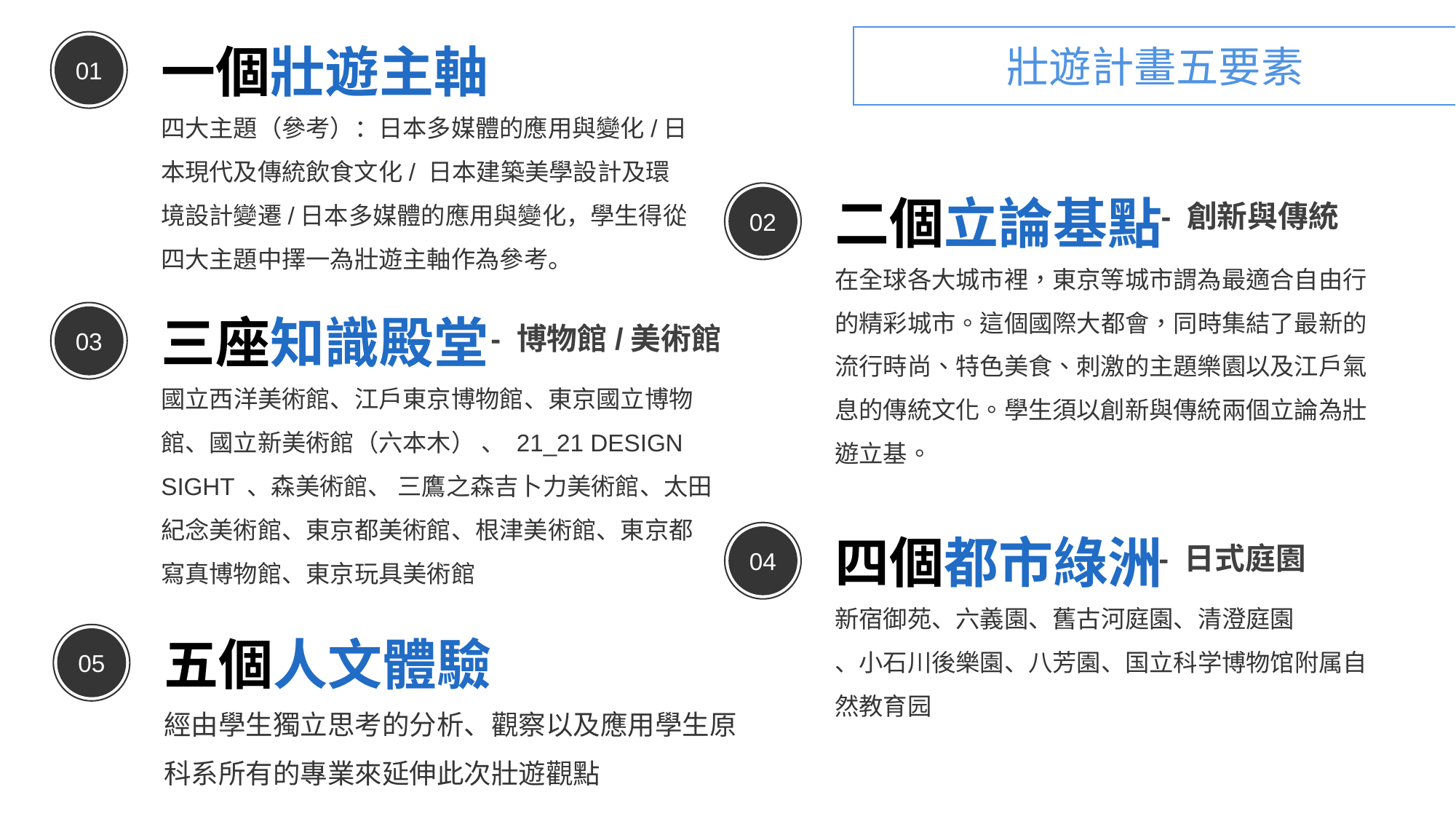

一個壯遊主軸
壯遊計畫五要素

01
四大主題（參考）：日本多媒體的應用與變化/日本現代及傳統飲食文化/ 日本建築美學設計及環境設計變遷/日本多媒體的應用與變化，學生得從四大主題中擇一為壯遊主軸作為參考。
二個立論基點

02
- 創新與傳統
在全球各大城市裡，東京等城市謂為最適合自由行的精彩城市。這個國際大都會，同時集結了最新的流行時尚、特色美食、刺激的主題樂園以及江戶氣息的傳統文化。學生須以創新與傳統兩個立論為壯遊立基。
三座知識殿堂

03
- 博物館/美術館
國立西洋美術館、江戶東京博物館、東京國立博物館、國立新美術館（六本木） 、 21_21 DESIGN SIGHT 、森美術館、 三鷹之森吉卜力美術館、太田紀念美術館、東京都美術館、根津美術館、東京都寫真博物館、東京玩具美術館
四個都市綠洲

04
- 日式庭園
新宿御苑、六義園、舊古河庭園、清澄庭園
、小石川後樂園、八芳園、国立科学博物馆附属自然教育园
五個人文體驗

05
經由學生獨立思考的分析、觀察以及應用學生原科系所有的專業來延伸此次壯遊觀點